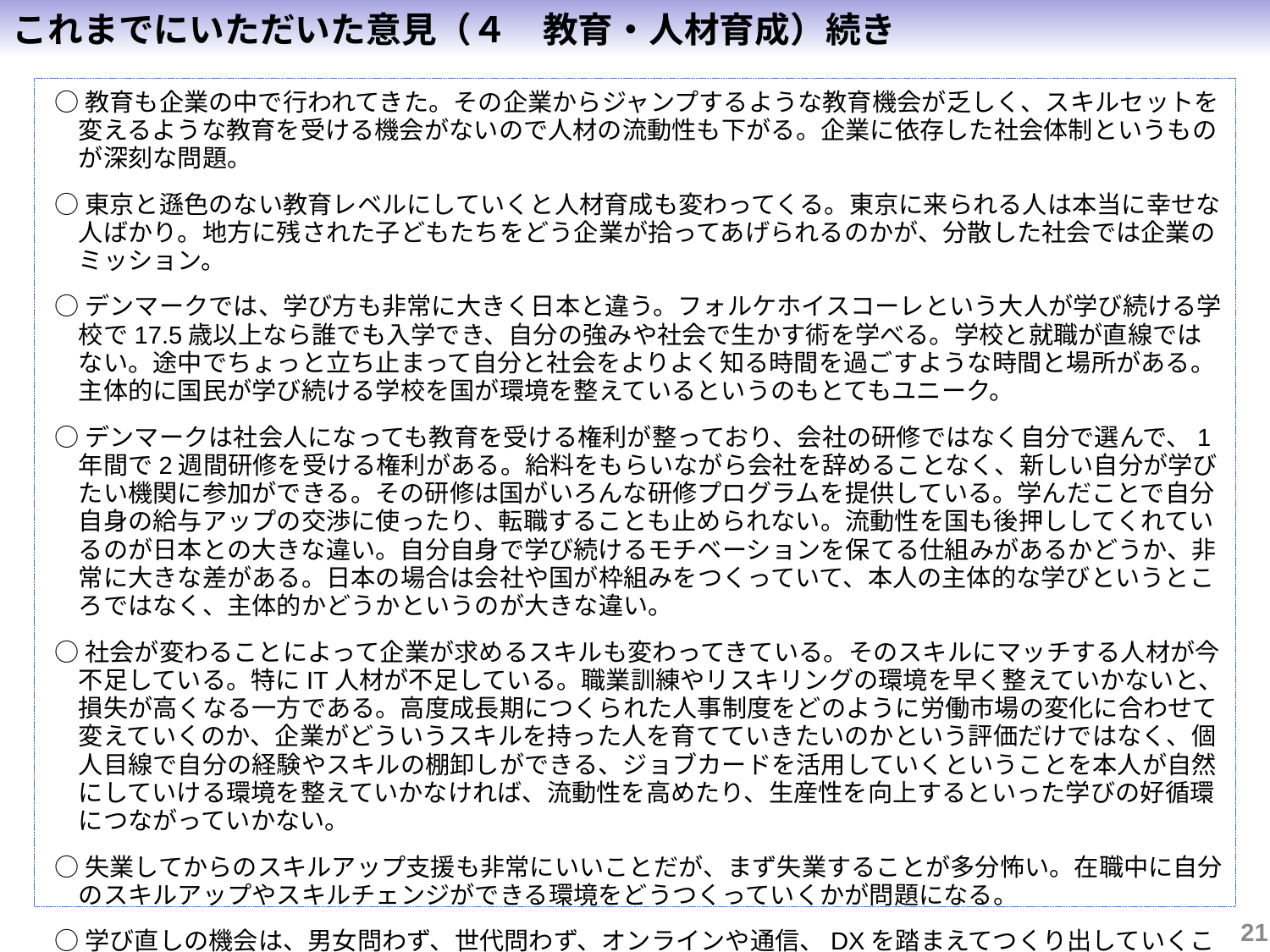

これまでにいただいた意見（４　教育・人材育成）続き
○教育も企業の中で行われてきた。その企業からジャンプするような教育機会が乏しく、スキルセットを変えるような教育を受ける機会がないので人材の流動性も下がる。企業に依存した社会体制というものが深刻な問題。
○東京と遜色のない教育レベルにしていくと人材育成も変わってくる。東京に来られる人は本当に幸せな人ばかり。地方に残された子どもたちをどう企業が拾ってあげられるのかが、分散した社会では企業のミッション。
○デンマークでは、学び方も非常に大きく日本と違う。フォルケホイスコーレという大人が学び続ける学校で17.5歳以上なら誰でも入学でき、自分の強みや社会で生かす術を学べる。学校と就職が直線ではない。途中でちょっと立ち止まって自分と社会をよりよく知る時間を過ごすような時間と場所がある。主体的に国民が学び続ける学校を国が環境を整えているというのもとてもユニーク。
○デンマークは社会人になっても教育を受ける権利が整っており、会社の研修ではなく自分で選んで、1年間で2週間研修を受ける権利がある。給料をもらいながら会社を辞めることなく、新しい自分が学びたい機関に参加ができる。その研修は国がいろんな研修プログラムを提供している。学んだことで自分自身の給与アップの交渉に使ったり、転職することも止められない。流動性を国も後押ししてくれているのが日本との大きな違い。自分自身で学び続けるモチベーションを保てる仕組みがあるかどうか、非常に大きな差がある。日本の場合は会社や国が枠組みをつくっていて、本人の主体的な学びというところではなく、主体的かどうかというのが大きな違い。
○社会が変わることによって企業が求めるスキルも変わってきている。そのスキルにマッチする人材が今不足している。特にIT人材が不足している。職業訓練やリスキリングの環境を早く整えていかないと、損失が高くなる一方である。高度成長期につくられた人事制度をどのように労働市場の変化に合わせて変えていくのか、企業がどういうスキルを持った人を育てていきたいのかという評価だけではなく、個人目線で自分の経験やスキルの棚卸しができる、ジョブカードを活用していくということを本人が自然にしていける環境を整えていかなければ、流動性を高めたり、生産性を向上するといった学びの好循環につながっていかない。
○失業してからのスキルアップ支援も非常にいいことだが、まず失業することが多分怖い。在職中に自分のスキルアップやスキルチェンジができる環境をどうつくっていくかが問題になる。
○学び直しの機会は、男女問わず、世代問わず、オンラインや通信、DXを踏まえてつくり出していくことというのは、1つの対応策として考えられる。
21